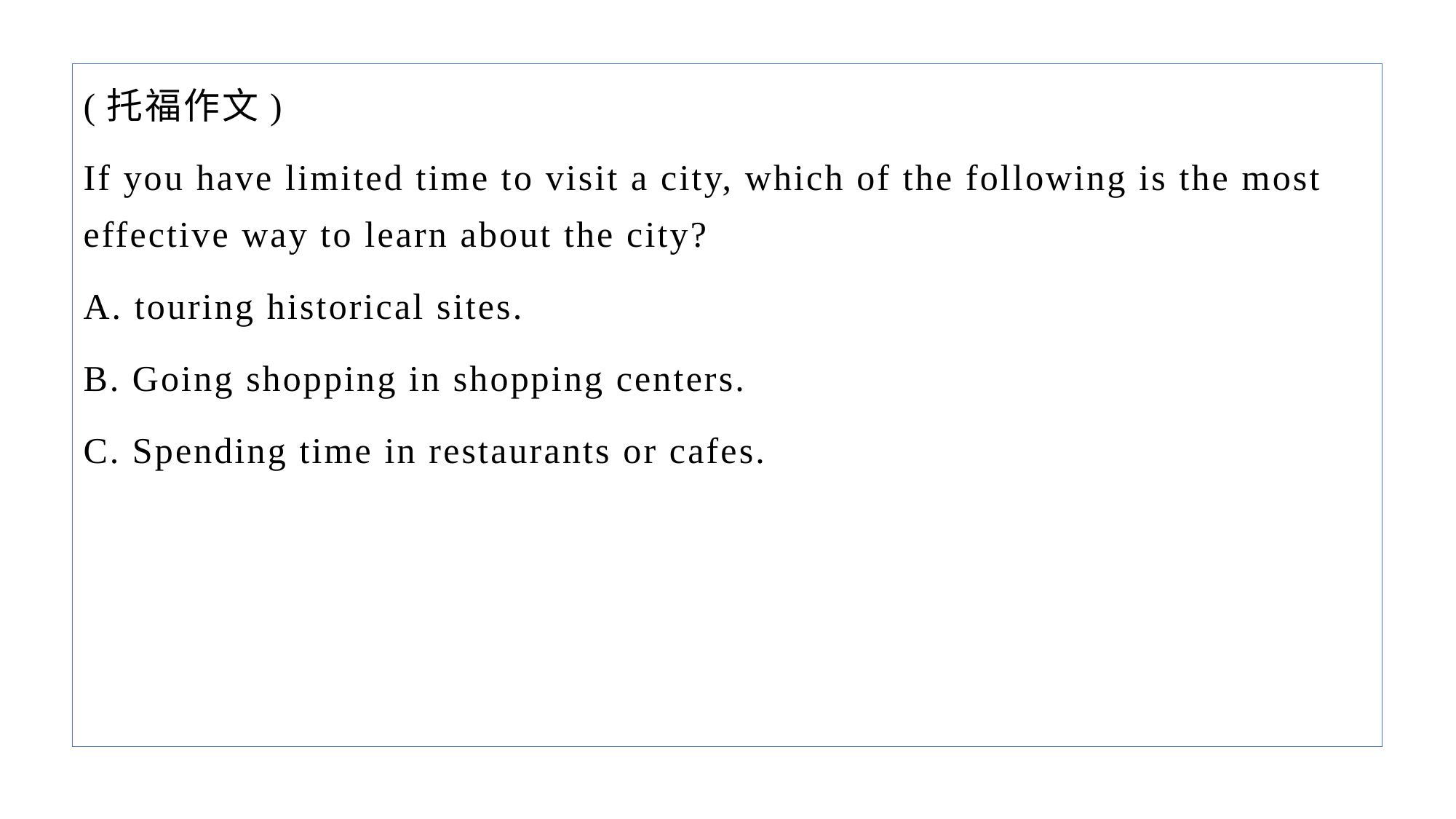

(托福作文)
If you have limited time to visit a city, which of the following is the most effective way to learn about the city?
A. touring historical sites.
B. Going shopping in shopping centers.
C. Spending time in restaurants or cafes.